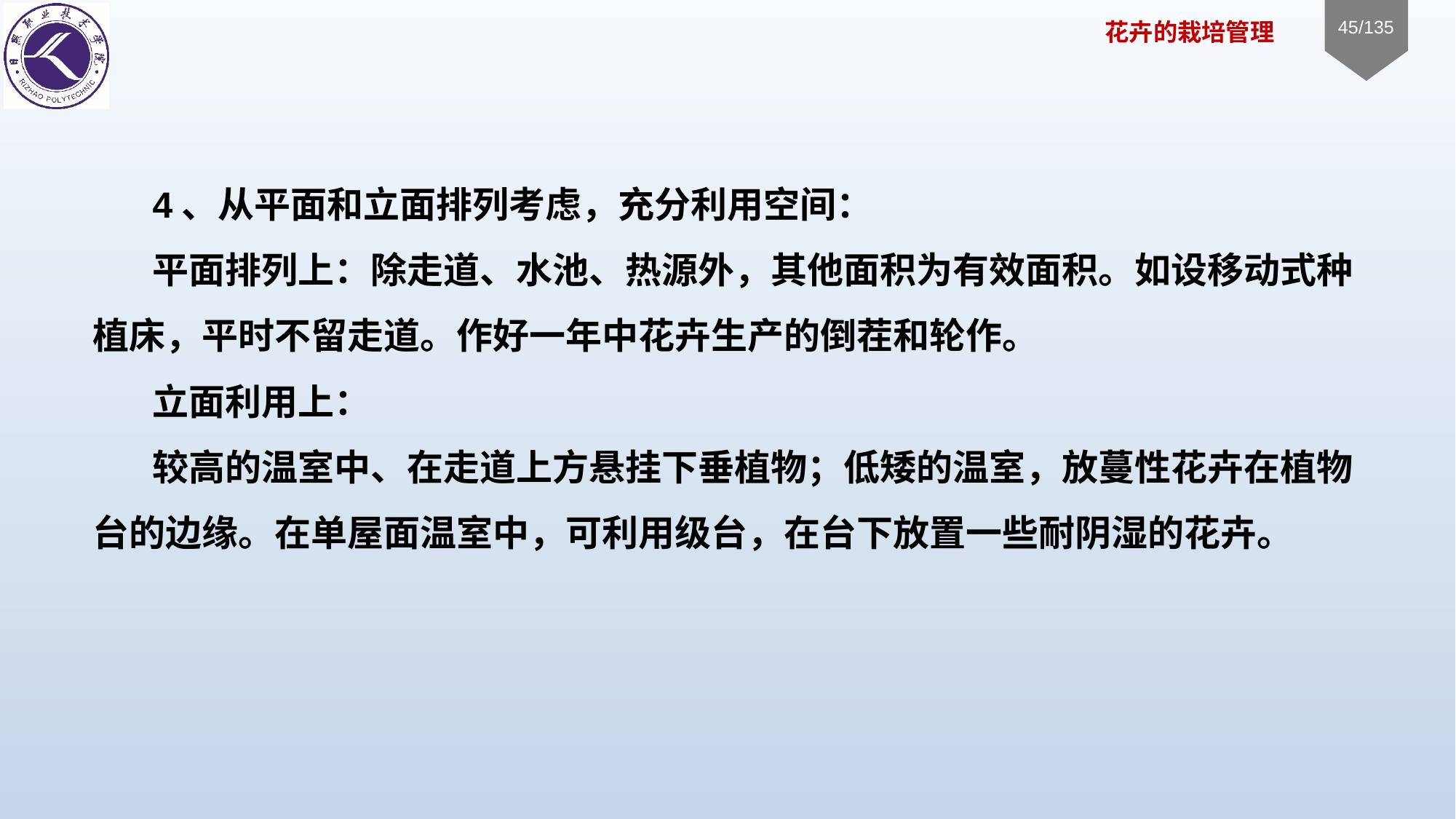

4、从平面和立面排列考虑，充分利用空间：
平面排列上：除走道、水池、热源外，其他面积为有效面积。如设移动式种植床，平时不留走道。作好一年中花卉生产的倒茬和轮作。
立面利用上：
较高的温室中、在走道上方悬挂下垂植物；低矮的温室，放蔓性花卉在植物台的边缘。在单屋面温室中，可利用级台，在台下放置一些耐阴湿的花卉。